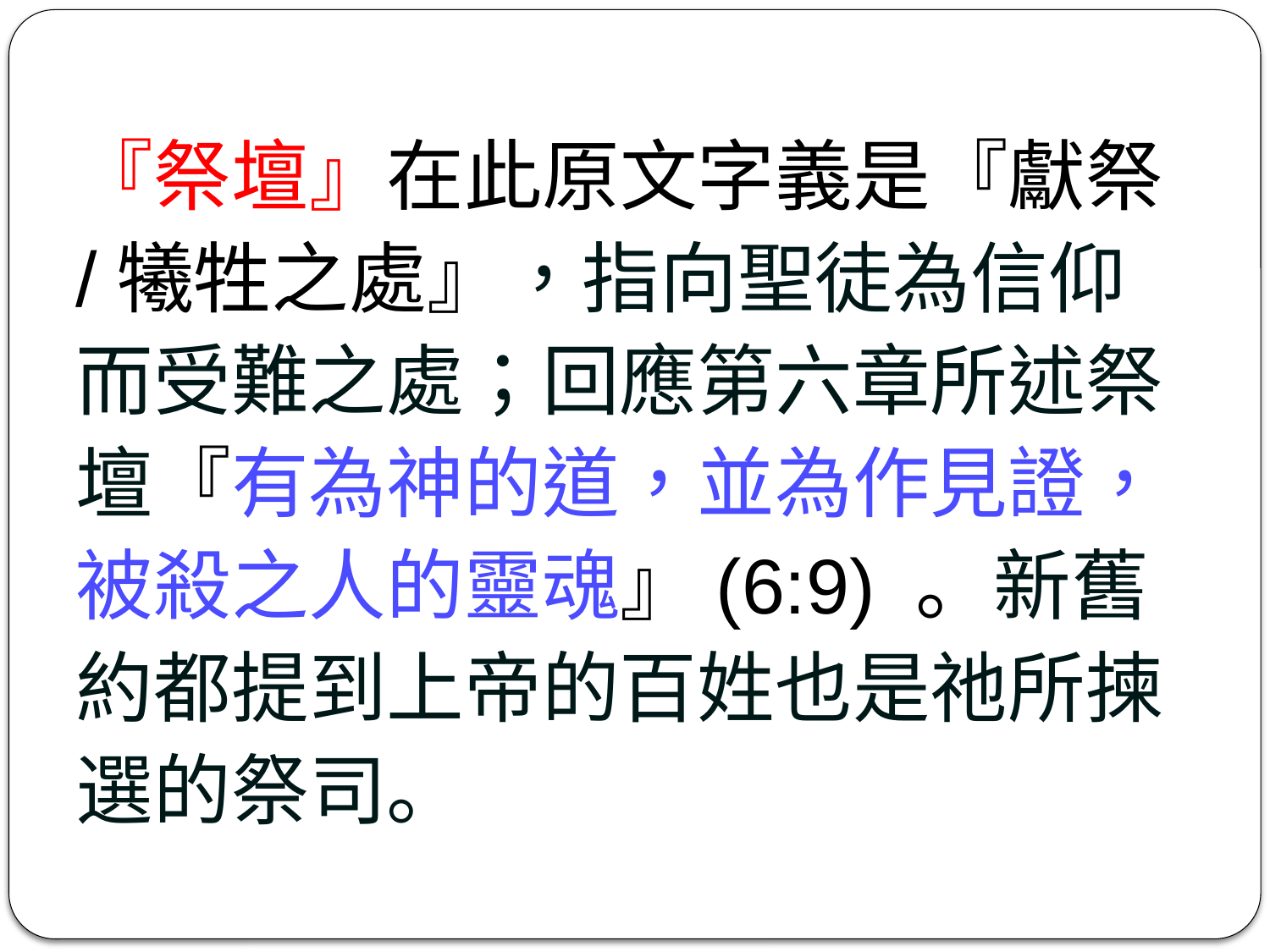

『祭壇』在此原文字義是『獻祭/犧牲之處』，指向聖徒為信仰而受難之處；回應第六章所述祭壇『有為神的道，並為作見證，被殺之人的靈魂』(6:9) 。新舊約都提到上帝的百姓也是祂所揀選的祭司。